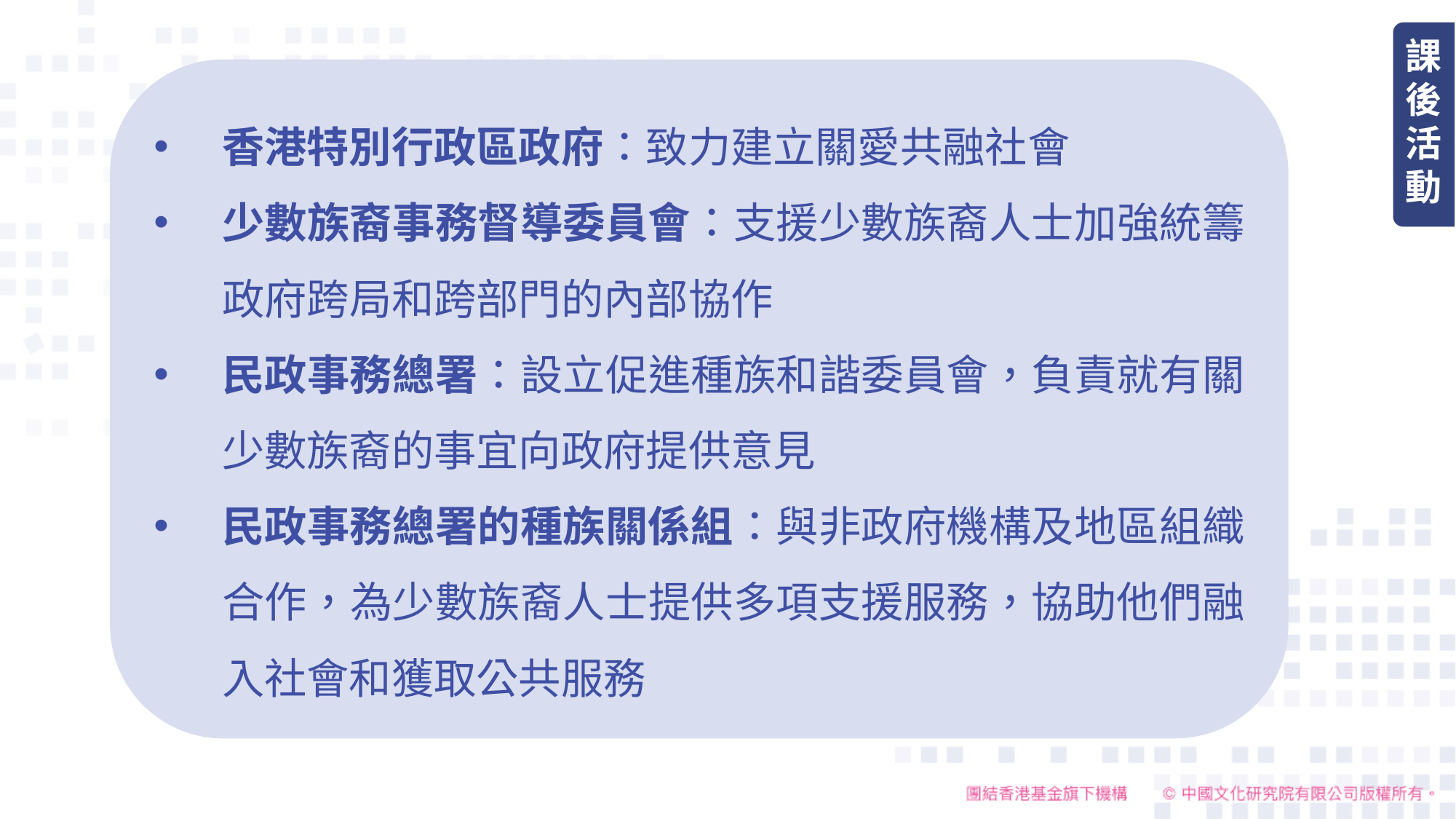

課後活動
香港特別行政區政府：致力建立關愛共融社會
少數族裔事務督導委員會：支援少數族裔人士加強統籌政府跨局和跨部門的內部協作
民政事務總署：設立促進種族和諧委員會，負責就有關少數族裔的事宜向政府提供意見
民政事務總署的種族關係組：與非政府機構及地區組織合作，為少數族裔人士提供多項支援服務，協助他們融入社會和獲取公共服務